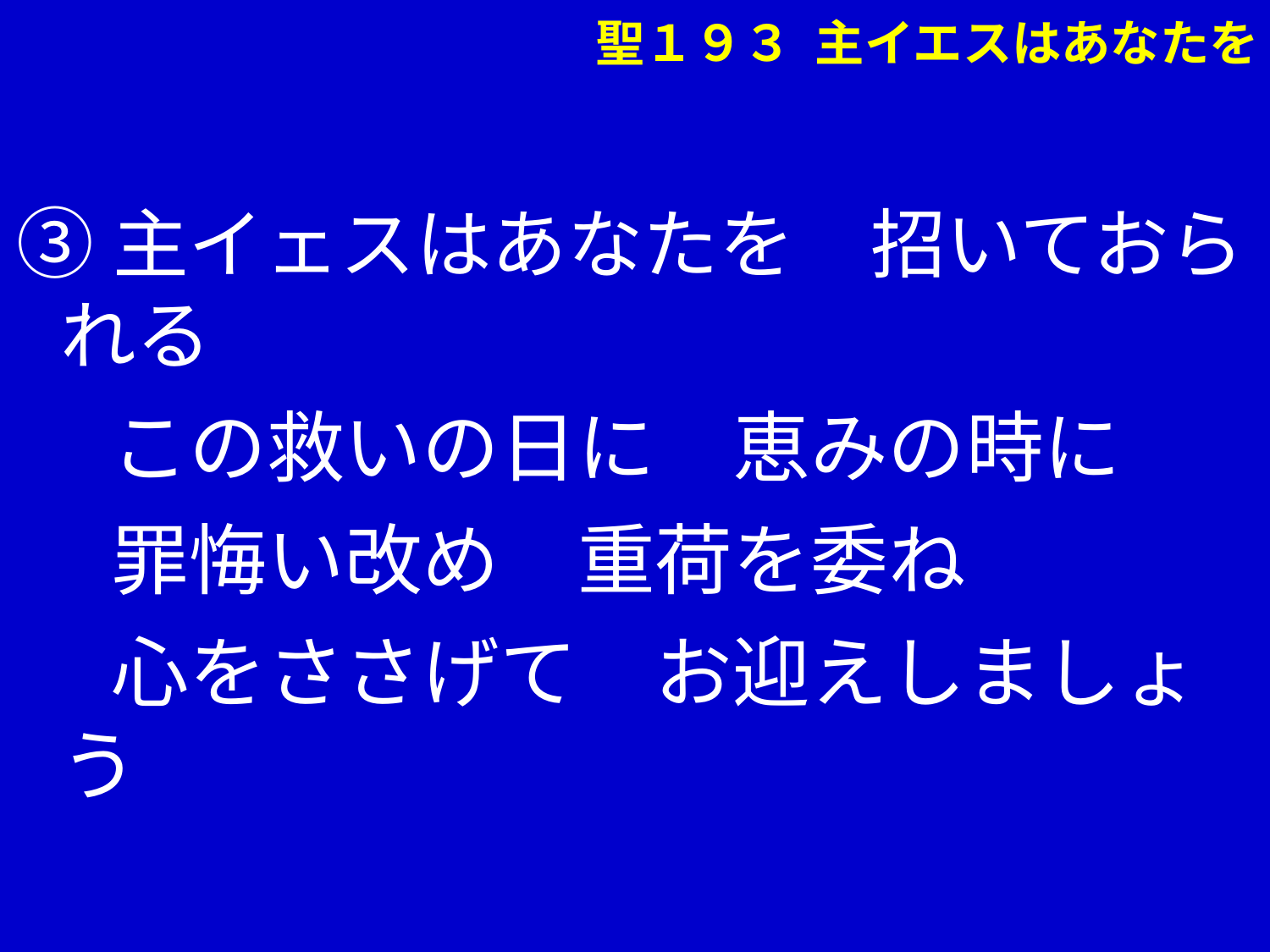

聖１９３  主イエスはあなたを

③主イェスはあなたを　招いておられる
　 この救いの日に　恵みの時に
　 罪悔い改め　重荷を委ね
　 心をささげて　お迎えしましょう